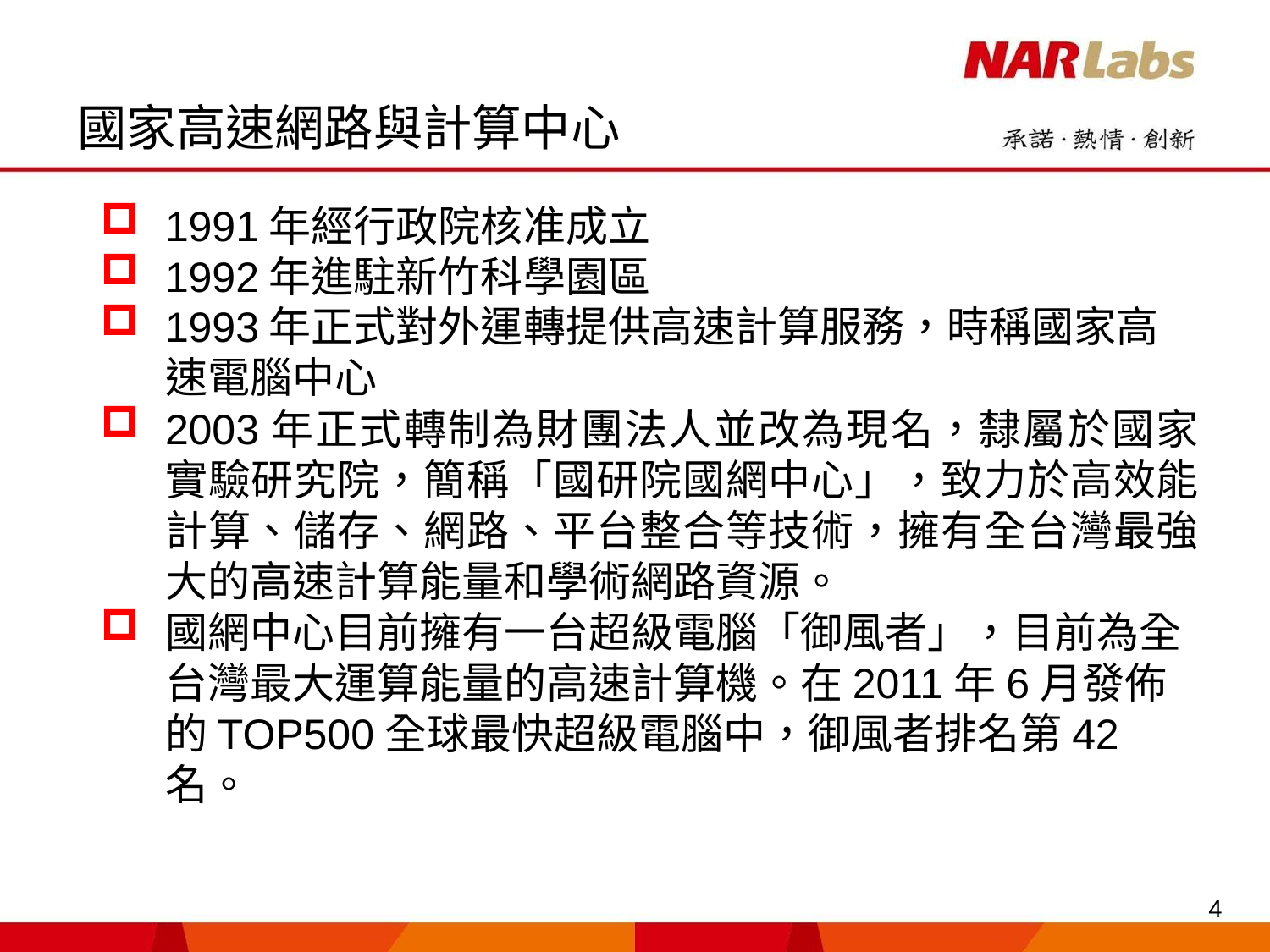

# 國家高速網路與計算中心
1991年經行政院核准成立
1992年進駐新竹科學園區
1993年正式對外運轉提供高速計算服務，時稱國家高速電腦中心
2003年正式轉制為財團法人並改為現名，隸屬於國家實驗研究院，簡稱「國研院國網中心」，致力於高效能計算、儲存、網路、平台整合等技術，擁有全台灣最強大的高速計算能量和學術網路資源。
國網中心目前擁有一台超級電腦「御風者」，目前為全台灣最大運算能量的高速計算機。在2011年6月發佈的TOP500全球最快超級電腦中，御風者排名第42名。
4